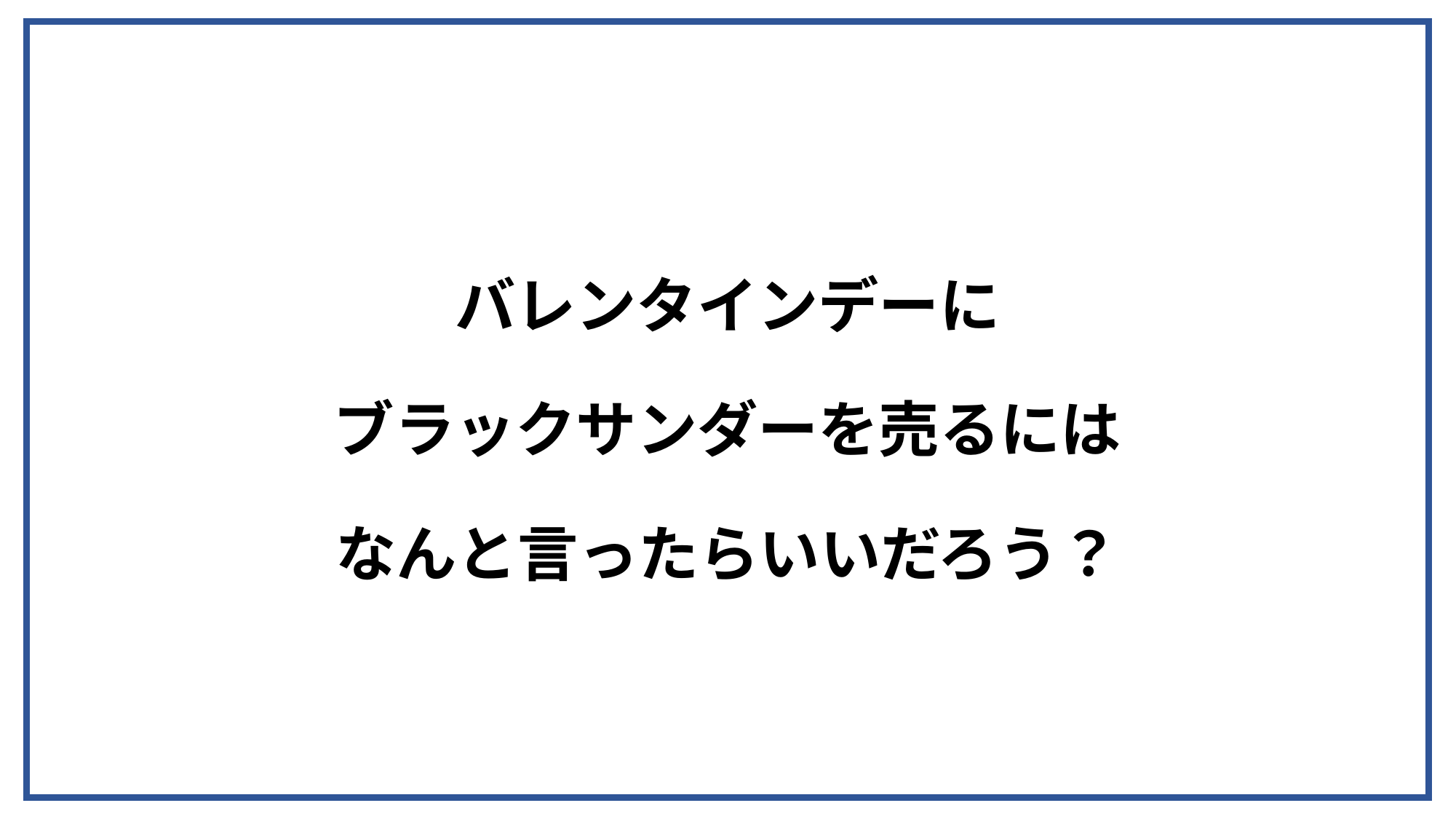

バレンタインデーに
ブラックサンダーを売るには
なんと言ったらいいだろう？